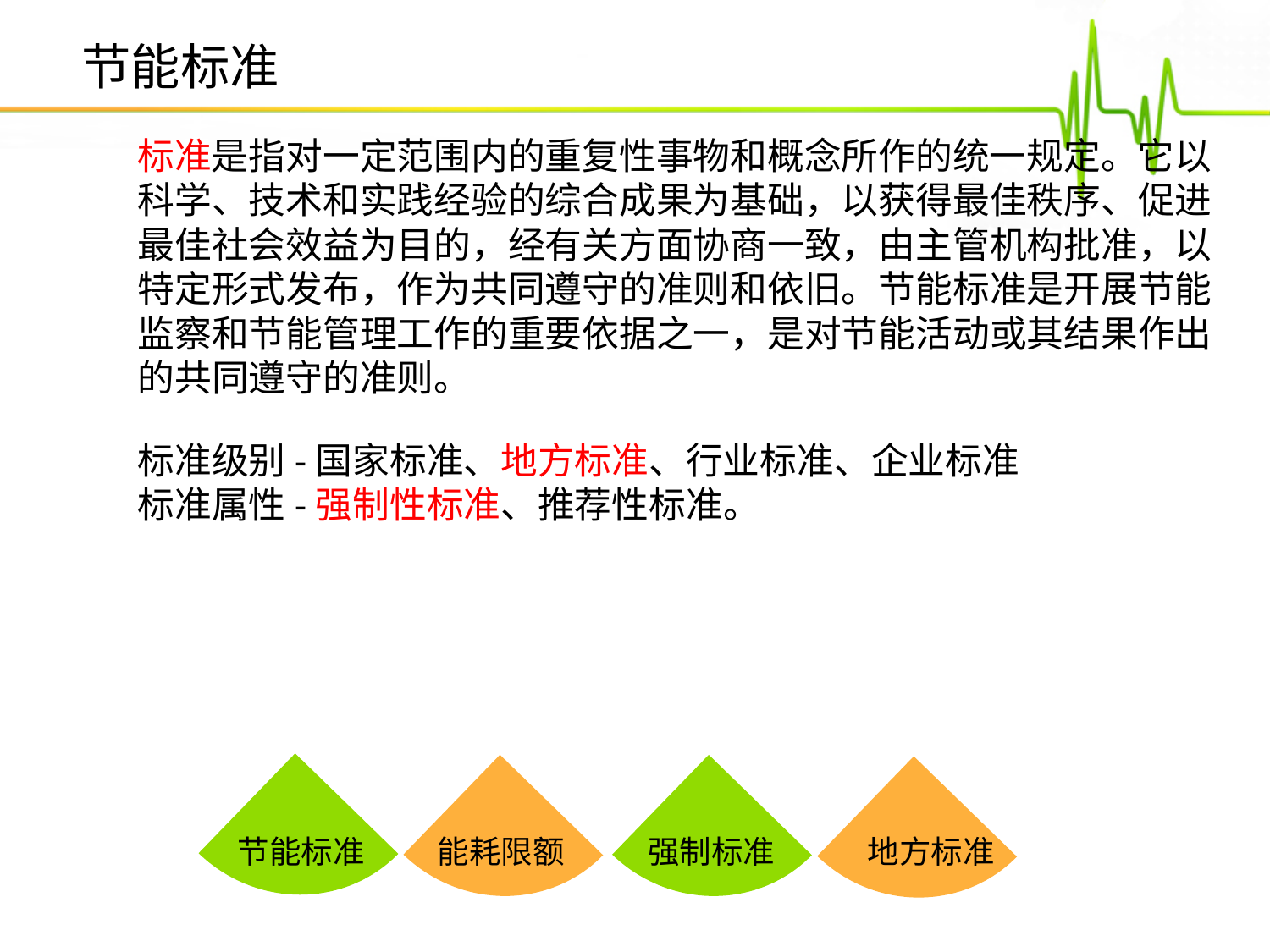

节能标准
标准是指对一定范围内的重复性事物和概念所作的统一规定。它以科学、技术和实践经验的综合成果为基础，以获得最佳秩序、促进最佳社会效益为目的，经有关方面协商一致，由主管机构批准，以特定形式发布，作为共同遵守的准则和依旧。节能标准是开展节能监察和节能管理工作的重要依据之一，是对节能活动或其结果作出的共同遵守的准则。

标准级别-国家标准、地方标准、行业标准、企业标准
标准属性-强制性标准、推荐性标准。

点击添加文本
点击添加文本
点击添加文本

点击添加文本
节能标准
能耗限额
强制标准
地方标准